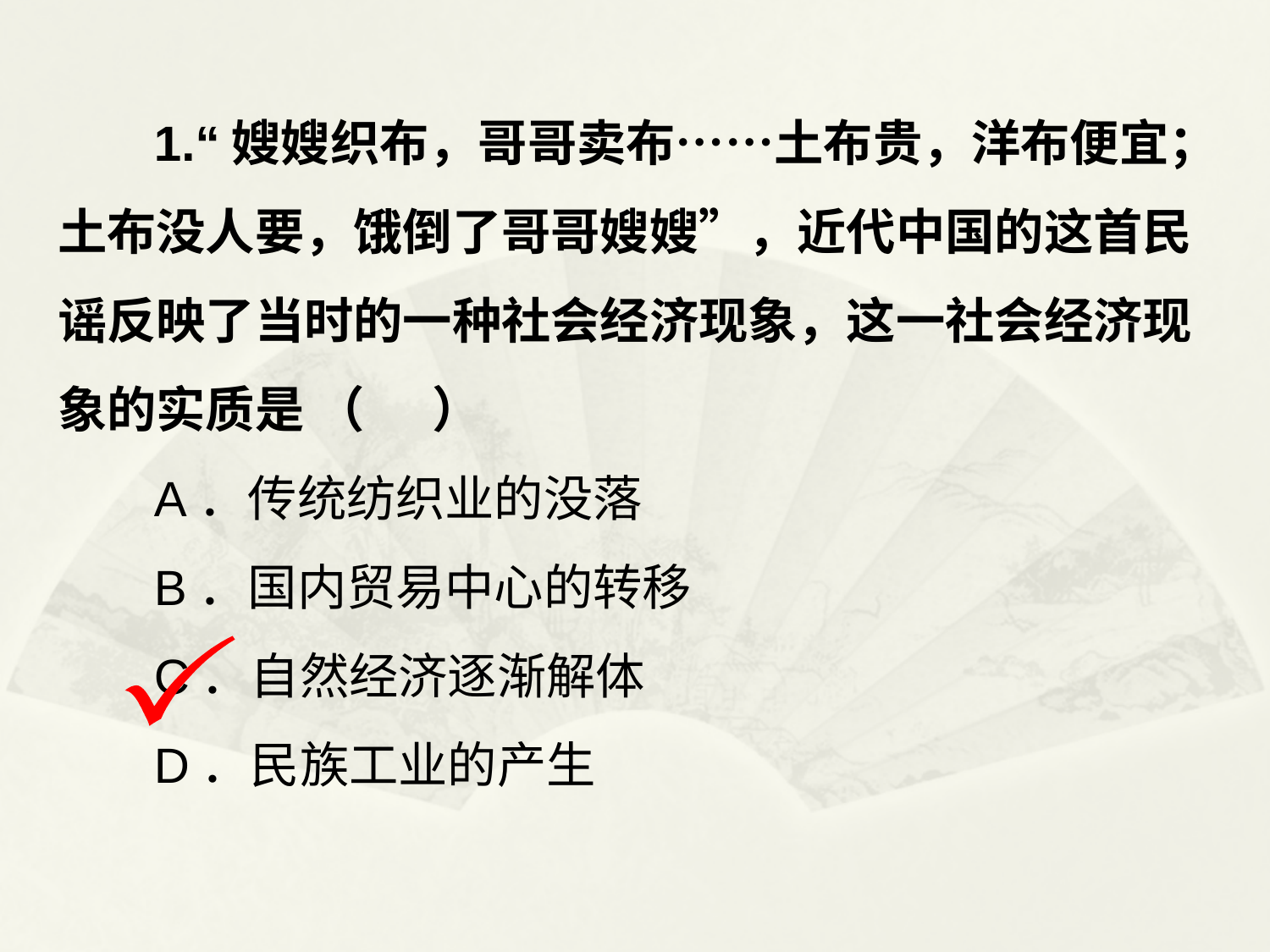

1.“嫂嫂织布，哥哥卖布……土布贵，洋布便宜；土布没人要，饿倒了哥哥嫂嫂”，近代中国的这首民谣反映了当时的一种社会经济现象，这一社会经济现象的实质是 （      ）
       A．传统纺织业的没落
       B．国内贸易中心的转移
       C．自然经济逐渐解体
       D．民族工业的产生